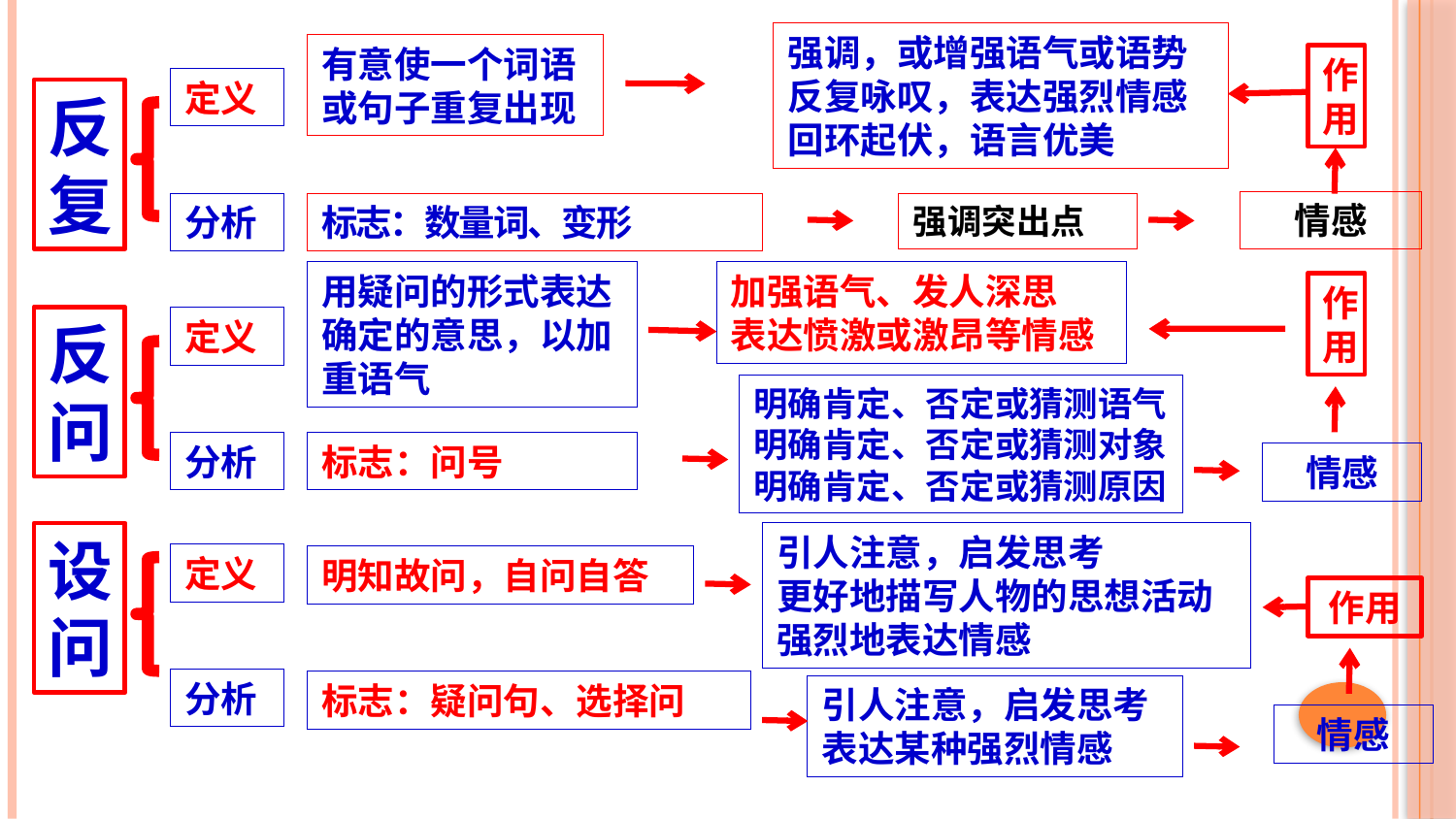

强调，或增强语气或语势
反复咏叹，表达强烈情感
回环起伏，语言优美
有意使一个词语或句子重复出现
作用
定义
反复

情感
分析
标志：数量词、变形
强调突出点
用疑问的形式表达确定的意思，以加重语气
加强语气、发人深思
表达愤激或激昂等情感
作用
反问
定义

明确肯定、否定或猜测语气
明确肯定、否定或猜测对象
明确肯定、否定或猜测原因
分析
标志：问号
情感
设问
引人注意，启发思考
更好地描写人物的思想活动
强烈地表达情感
定义
明知故问，自问自答

作用
分析
标志：疑问句、选择问
引人注意，启发思考
表达某种强烈情感
情感